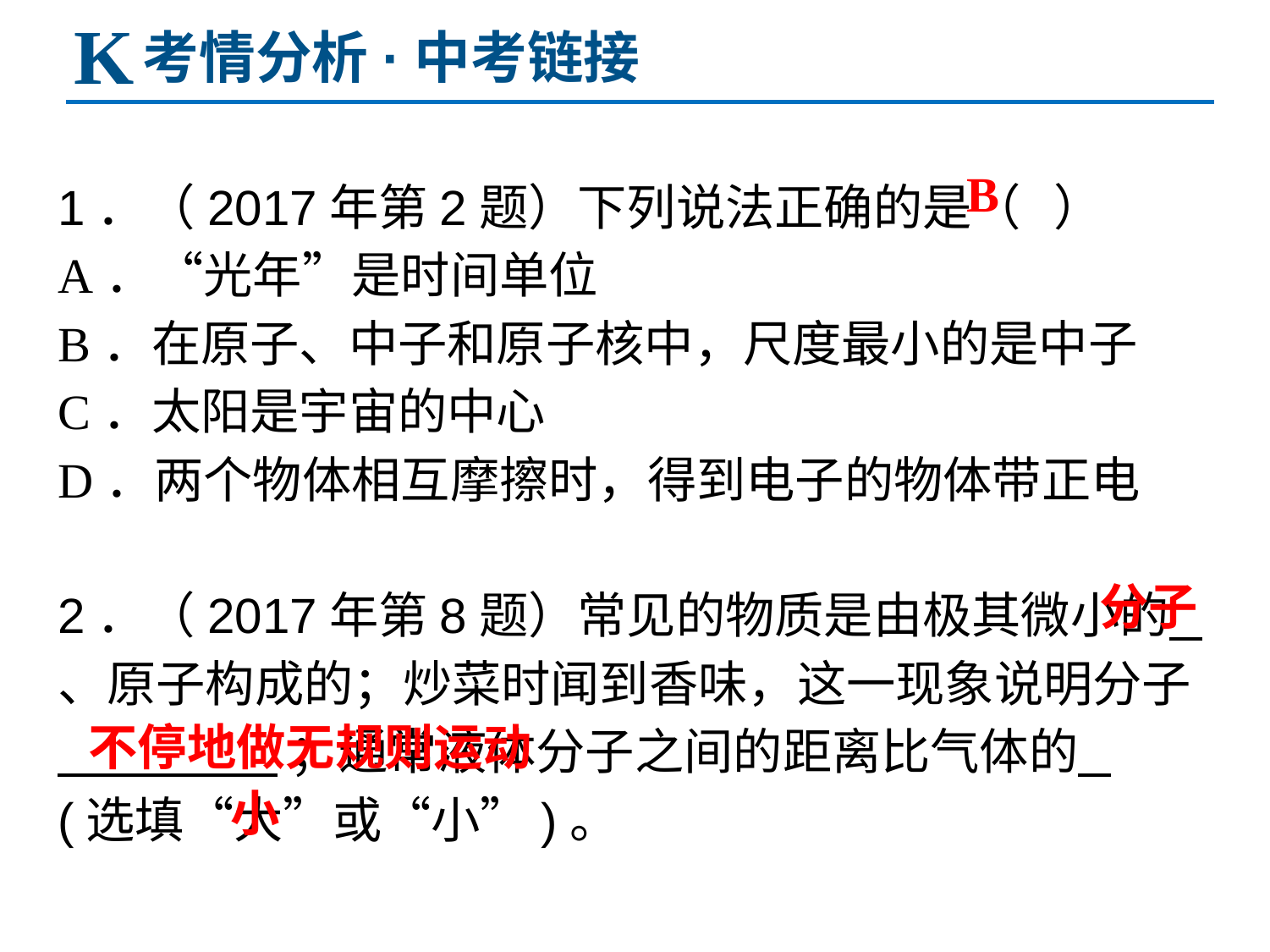

K
考情分析·中考链接
B
1．（2017年第2题）下列说法正确的是（   ）
A．“光年”是时间单位
B．在原子、中子和原子核中，尺度最小的是中子
C．太阳是宇宙的中心
D．两个物体相互摩擦时，得到电子的物体带正电

2．（2017年第8题）常见的物质是由极其微小的    、原子构成的；炒菜时闻到香味，这一现象说明分子
                    ；通常液体分子之间的距离比气体的    (选填“大”或“小”)。

分子
不停地做无规则运动
小